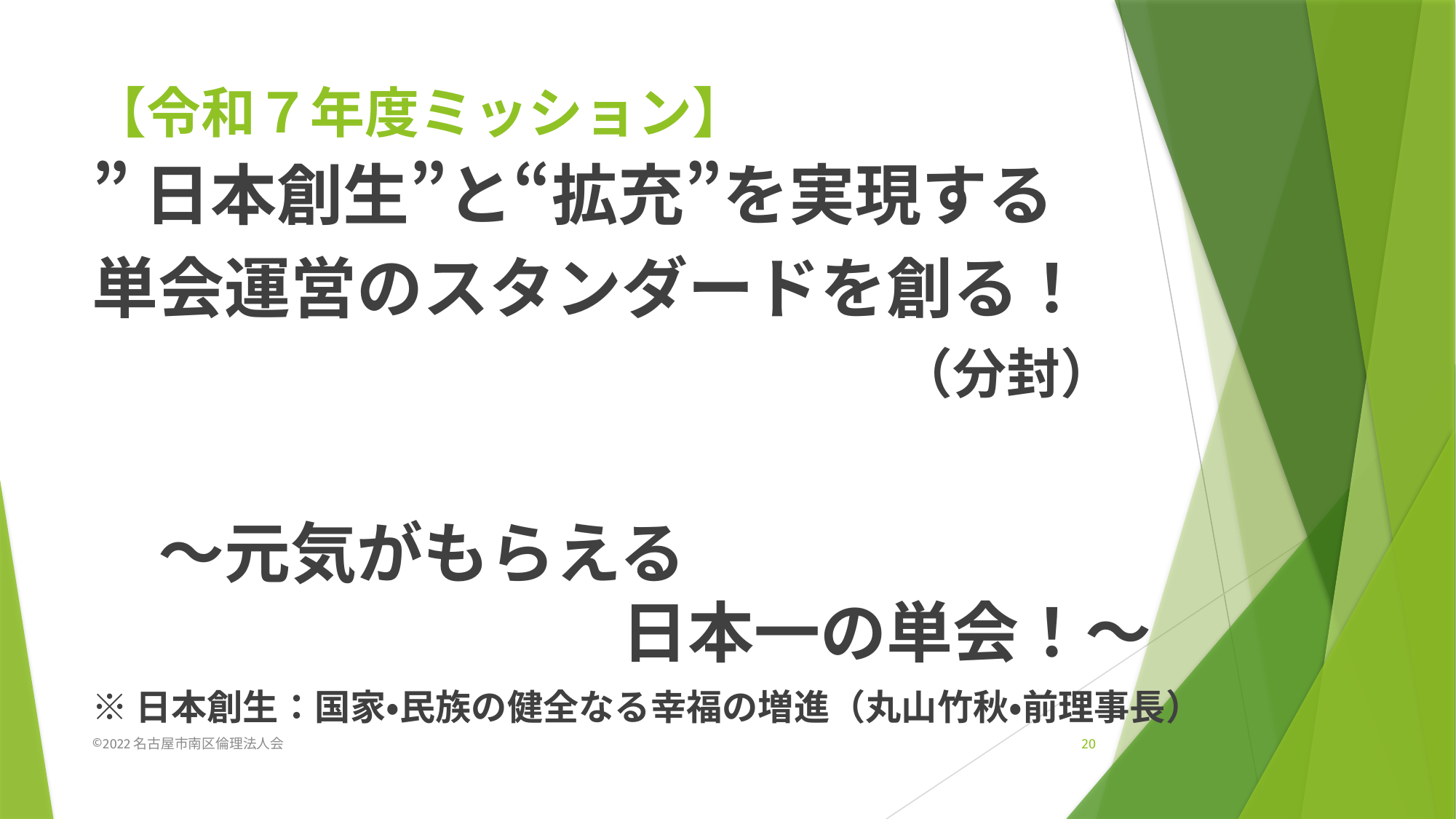

# 【令和７年度ミッション】

”日本創生”と“拡充”を実現する
単会運営のスタンダードを創る！
　　　　　　　　　　　　　　　（分封）

　～元気がもらえる
　　　　　　　　日本一の単会！～
※日本創生：国家・民族の健全なる幸福の増進（丸山竹秋・前理事長）

©2022名古屋市南区倫理法人会
20